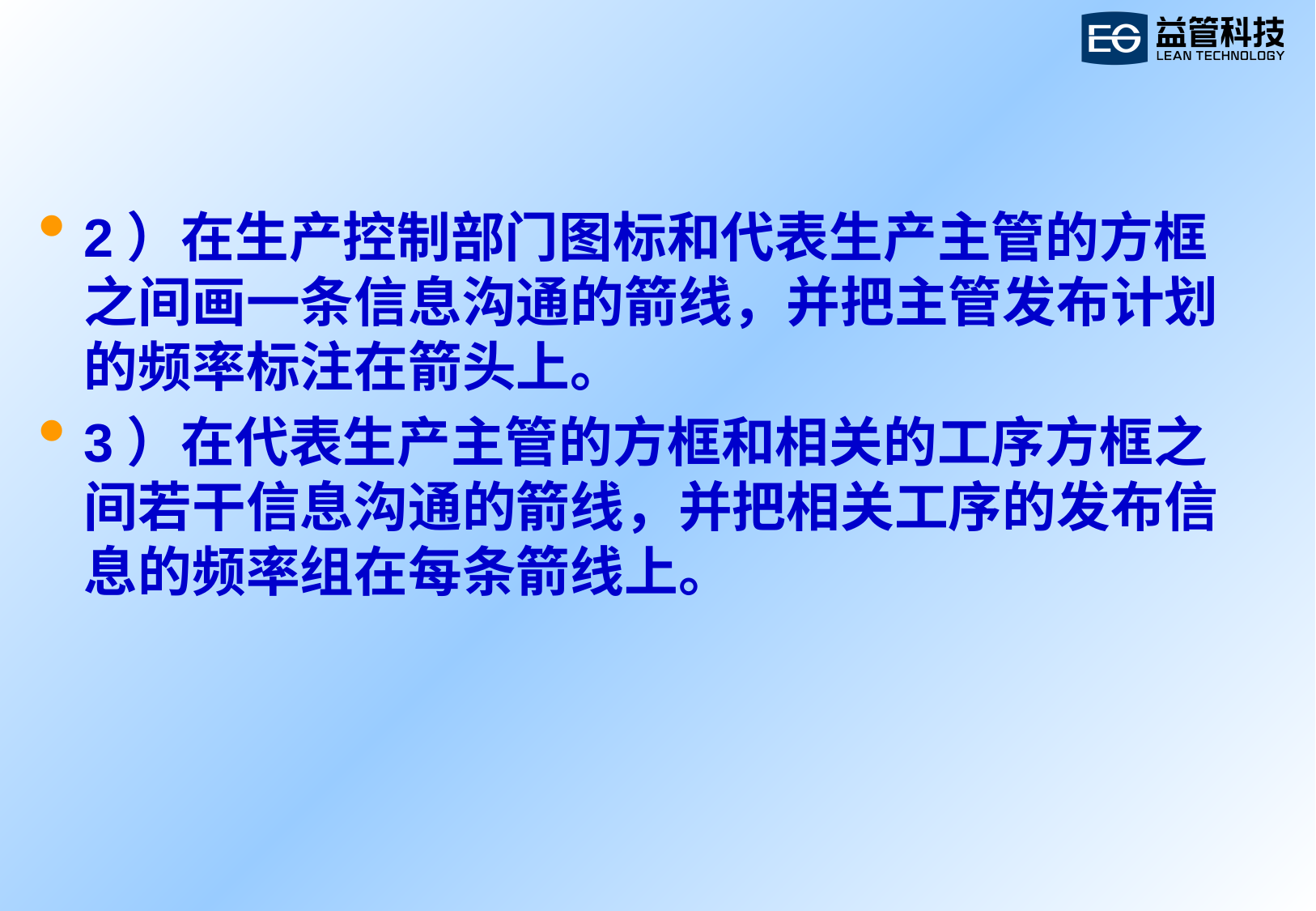

#
2）在生产控制部门图标和代表生产主管的方框之间画一条信息沟通的箭线，并把主管发布计划的频率标注在箭头上。
3）在代表生产主管的方框和相关的工序方框之间若干信息沟通的箭线，并把相关工序的发布信息的频率组在每条箭线上。